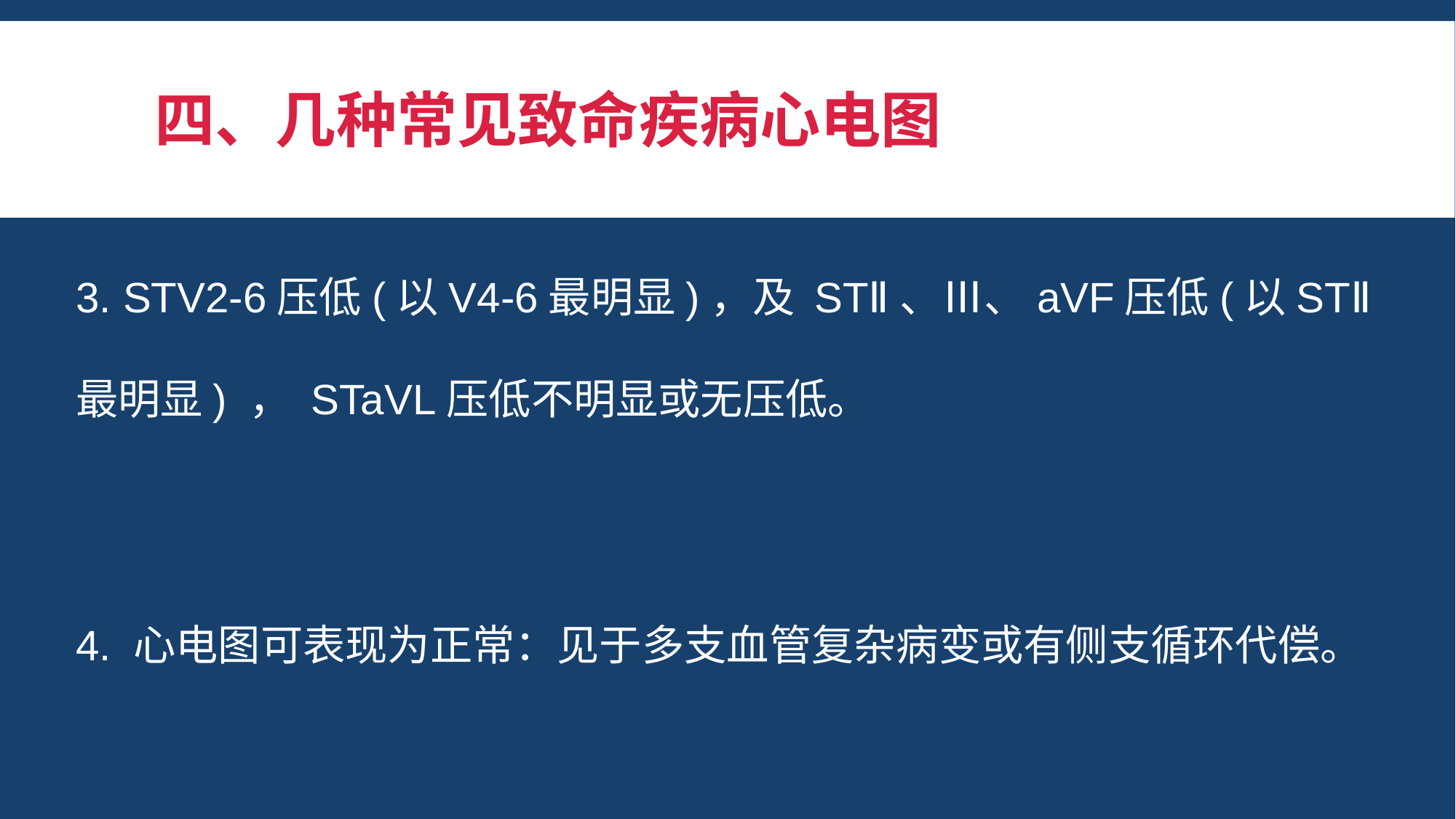

# 四、几种常见致命疾病心电图
3. STV2-6压低(以V4-6最明显)，及 STⅡ、Ⅲ、aVF压低(以STⅡ最明显) ， STaVL压低不明显或无压低。

4. 心电图可表现为正常：见于多支血管复杂病变或有侧支循环代偿。